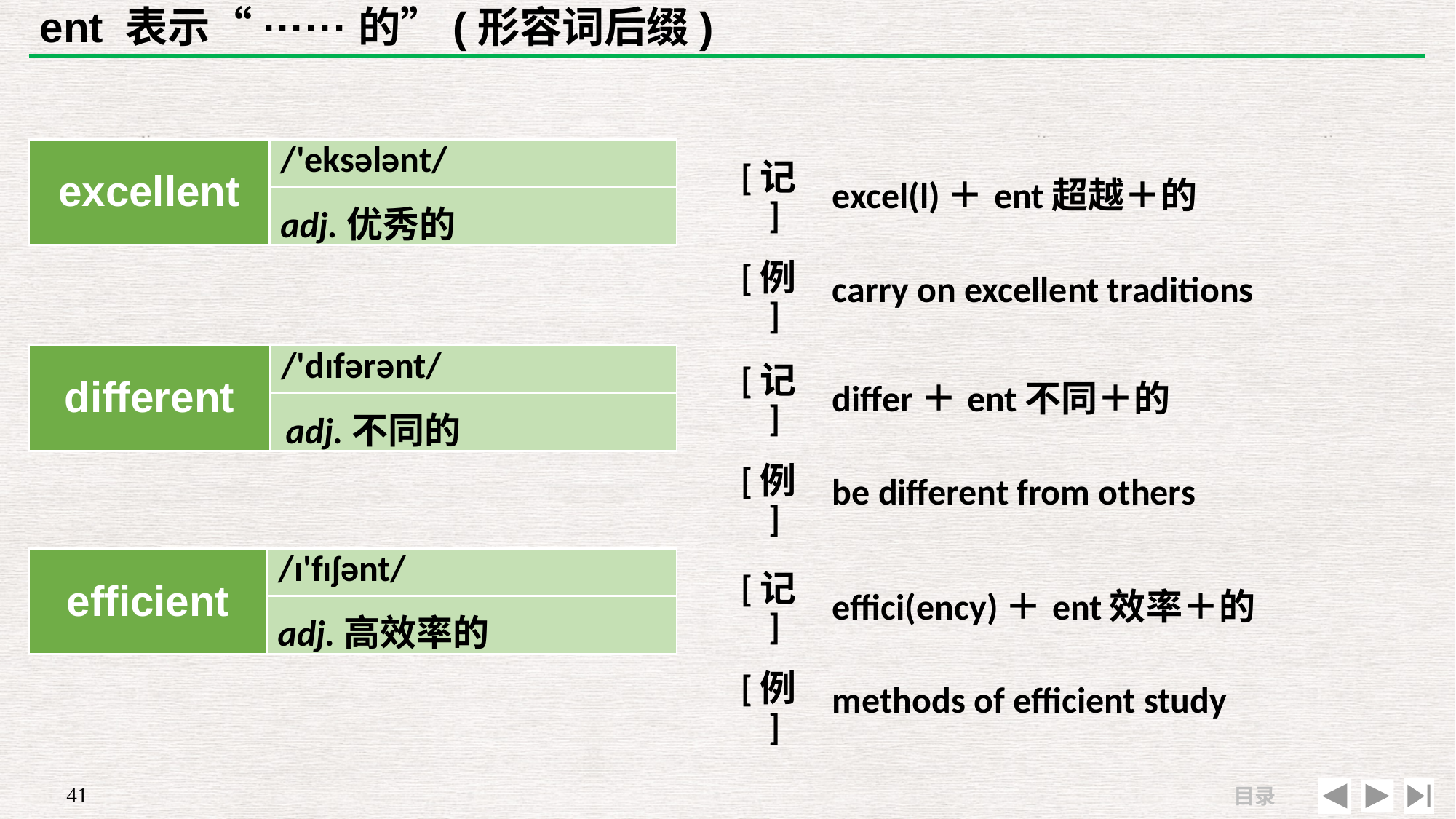

# ent 表示“······的”(形容词后缀)

| excellent | /'eksələnt/ |
| --- | --- |
|  |  |
| [记] | excel(l)＋ent超越＋的 |
| --- | --- |
| [例] | carry on excellent traditions |
adj.优秀的
| different | /'dɪfərənt/ |
| --- | --- |
|  |  |
| [记] | differ＋ent不同＋的 |
| --- | --- |
| [例] | be different from others |
adj.不同的
| efficient | /ɪ'fɪʃənt/ |
| --- | --- |
|  |  |
| [记] | effici(ency)＋ent效率＋的 |
| --- | --- |
| [例] | methods of efficient study |
adj.高效率的